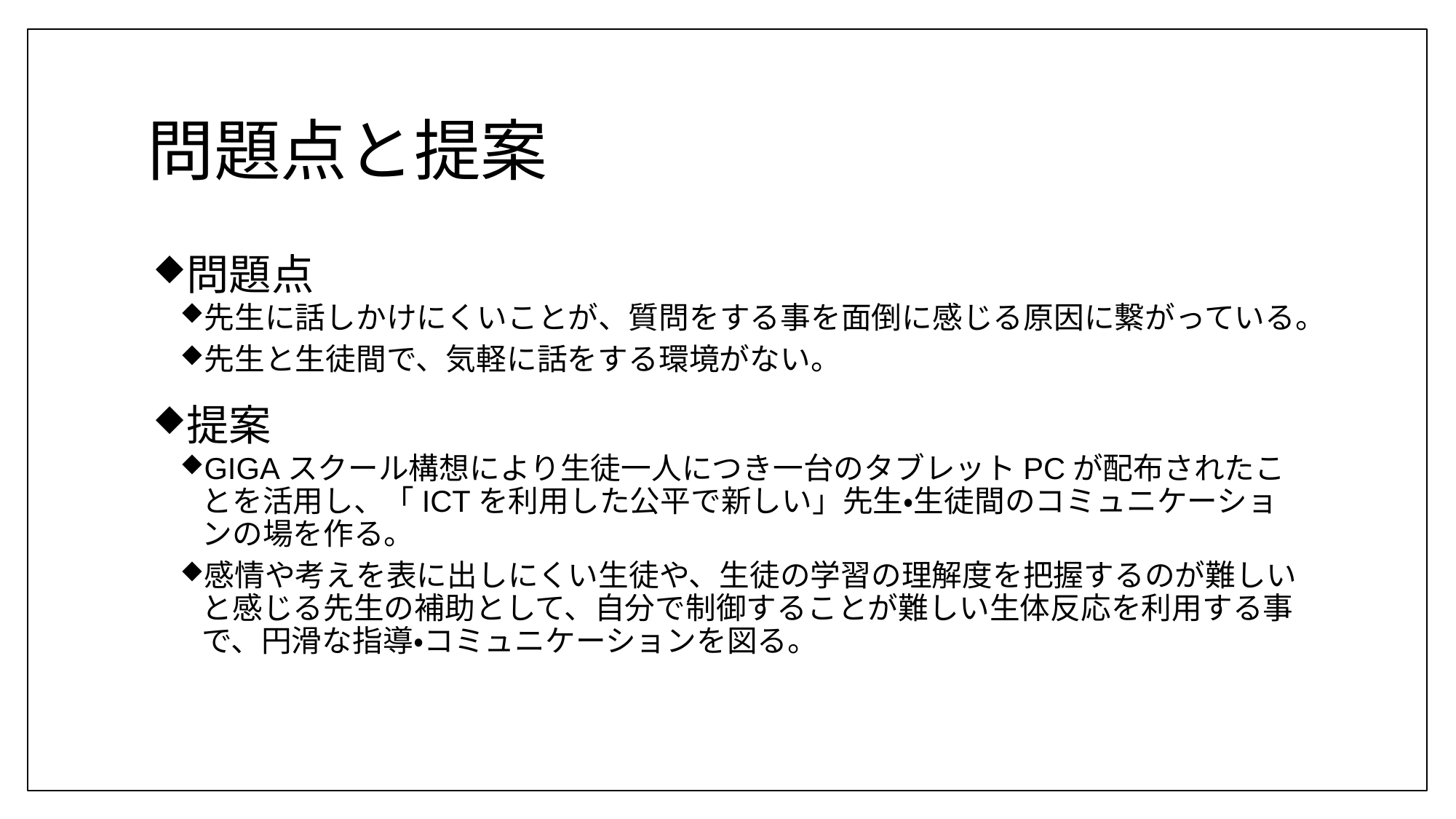

# 問題点と提案
問題点
先生に話しかけにくいことが、質問をする事を面倒に感じる原因に繋がっている。
先生と生徒間で、気軽に話をする環境がない。
提案
GIGAスクール構想により生徒一人につき一台のタブレットPCが配布されたことを活用し、「ICTを利用した公平で新しい」先生・生徒間のコミュニケーションの場を作る。
感情や考えを表に出しにくい生徒や、生徒の学習の理解度を把握するのが難しいと感じる先生の補助として、自分で制御することが難しい生体反応を利用する事で、円滑な指導・コミュニケーションを図る。